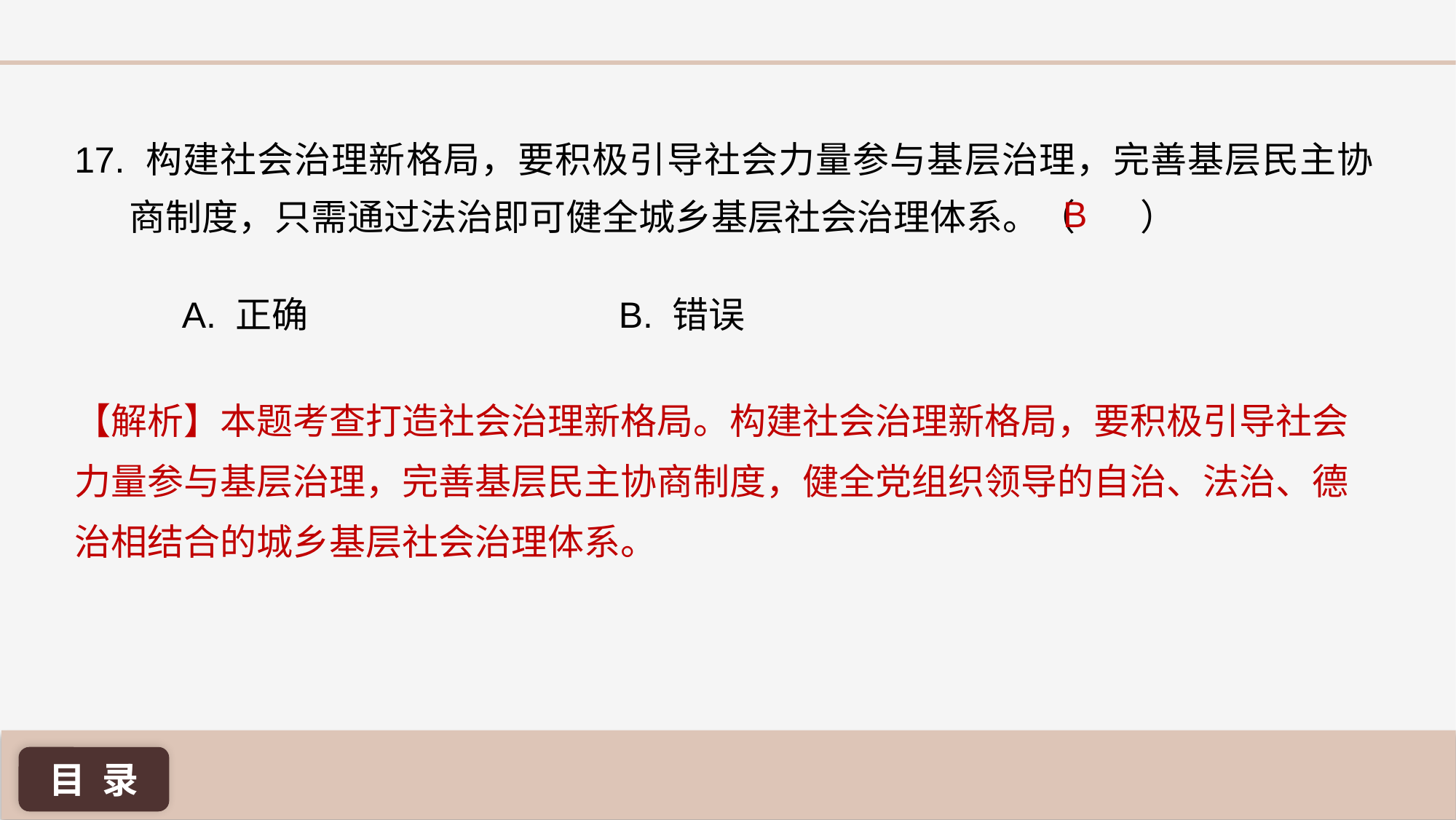

17. 构建社会治理新格局，要积极引导社会力量参与基层治理，完善基层民主协商制度，只需通过法治即可健全城乡基层社会治理体系。（        ）
B
A. 正确 			B. 错误
【解析】本题考查打造社会治理新格局。构建社会治理新格局，要积极引导社会力量参与基层治理，完善基层民主协商制度，健全党组织领导的自治、法治、德治相结合的城乡基层社会治理体系。